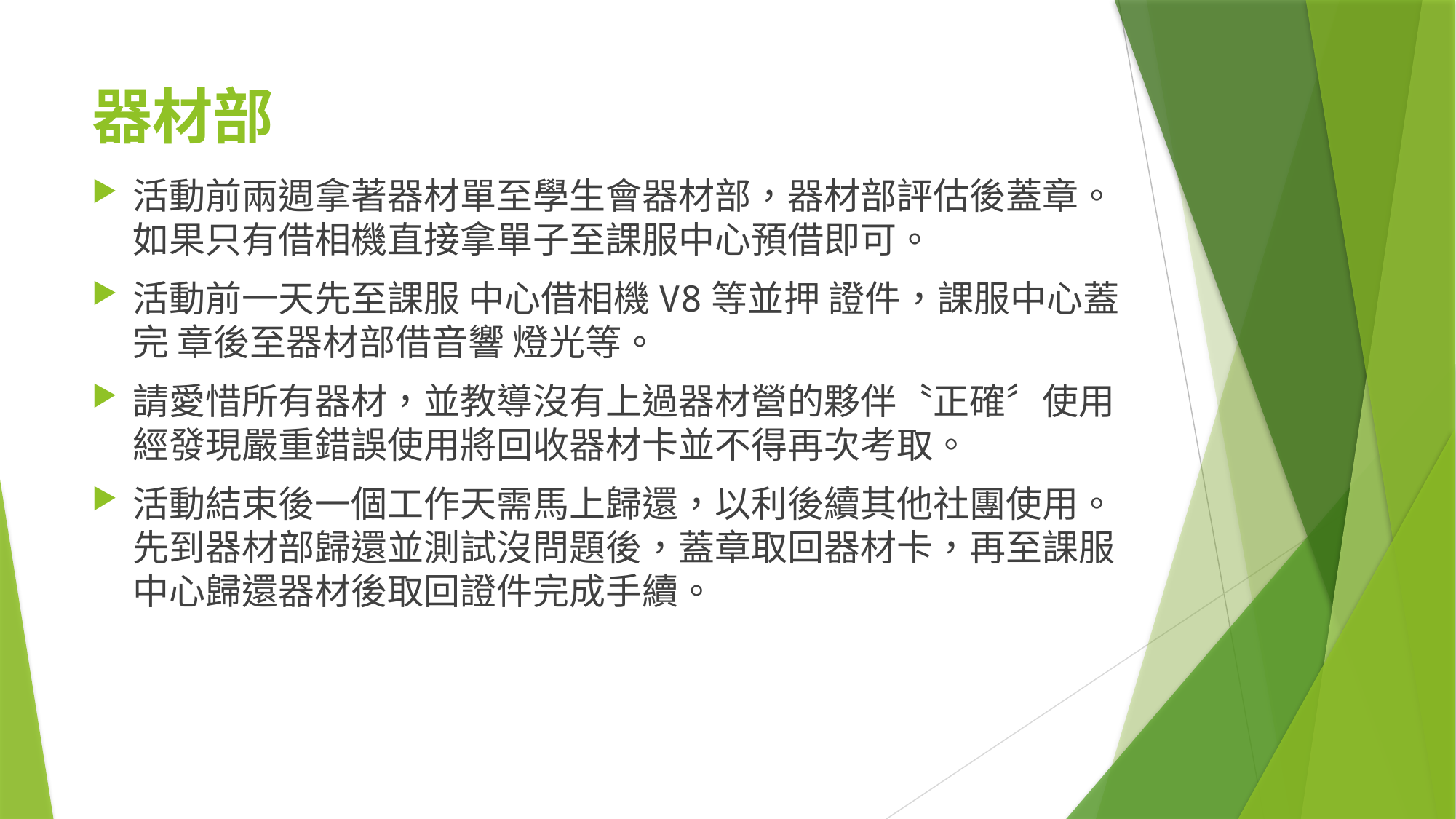

# 器材部
活動前兩週拿著器材單至學生會器材部，器材部評估後蓋章。如果只有借相機直接拿單子至課服中心預借即可。
活動前一天先至課服 中心借相機V8等並押 證件，課服中心蓋完 章後至器材部借音響 燈光等。
請愛惜所有器材，並教導沒有上過器材營的夥伴〝正確〞使用經發現嚴重錯誤使用將回收器材卡並不得再次考取。
活動結束後一個工作天需馬上歸還，以利後續其他社團使用。先到器材部歸還並測試沒問題後，蓋章取回器材卡，再至課服中心歸還器材後取回證件完成手續。